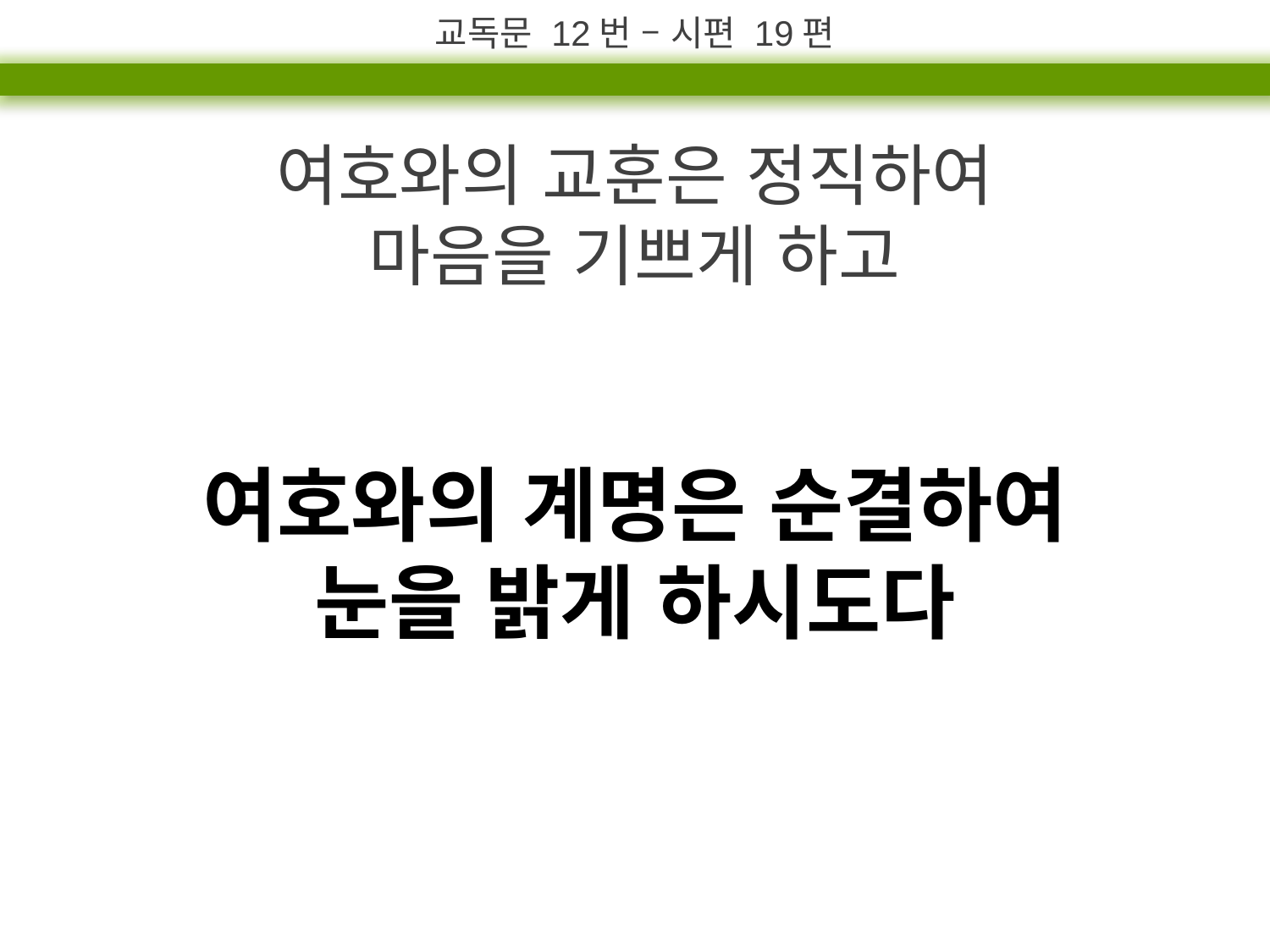

교독문 12번 – 시편 19편

여호와의 교훈은 정직하여
마음을 기쁘게 하고
여호와의 계명은 순결하여
눈을 밝게 하시도다